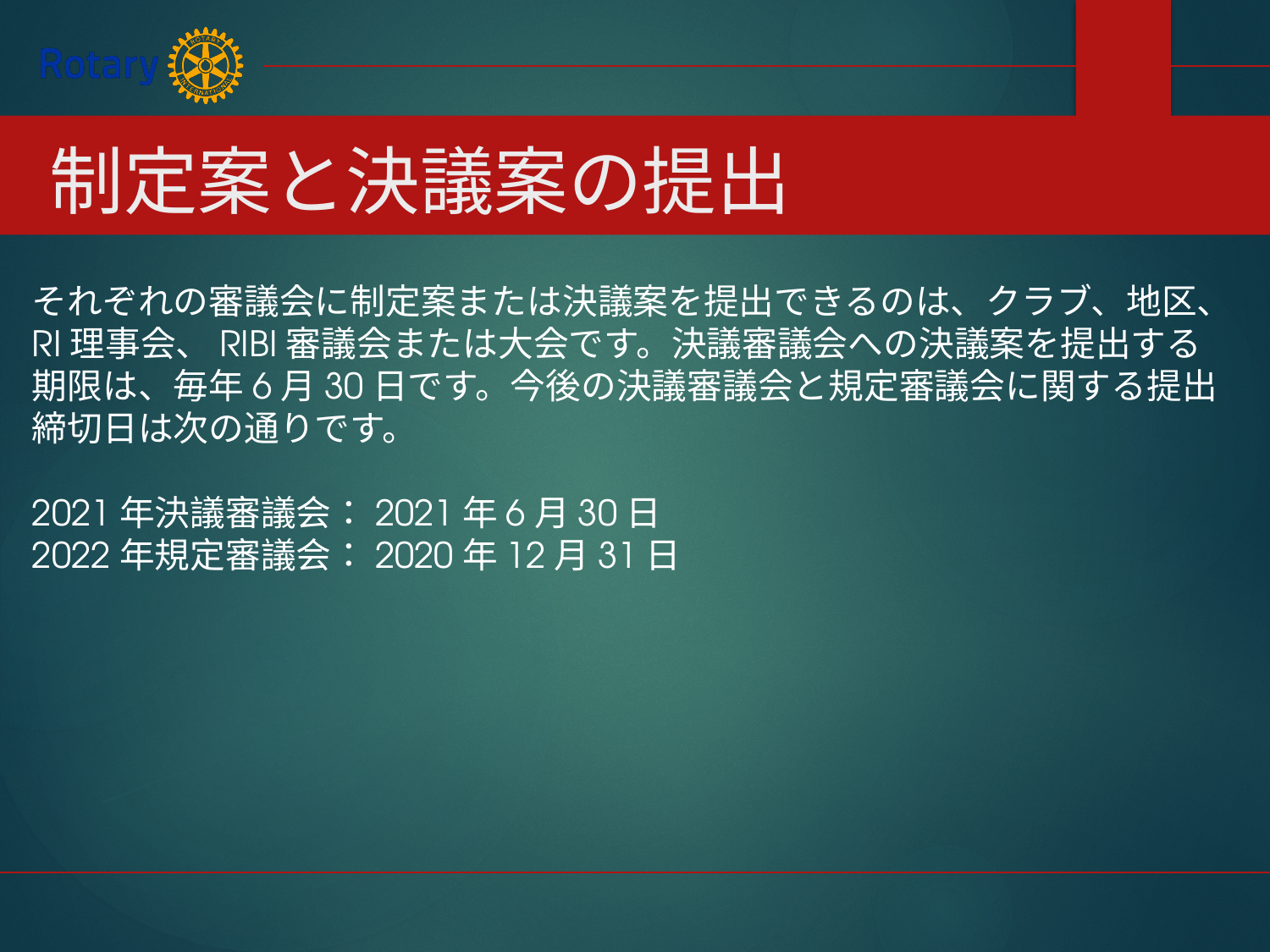

# 制定案と決議案の提出
それぞれの審議会に制定案または決議案を提出できるのは、クラブ、地区、RI理事会、RIBI審議会または大会です。決議審議会への決議案を提出する期限は、毎年6月30日です。今後の決議審議会と規定審議会に関する提出締切日は次の通りです。

2021年決議審議会：2021年6月30日
2022年規定審議会：2020年12月31日